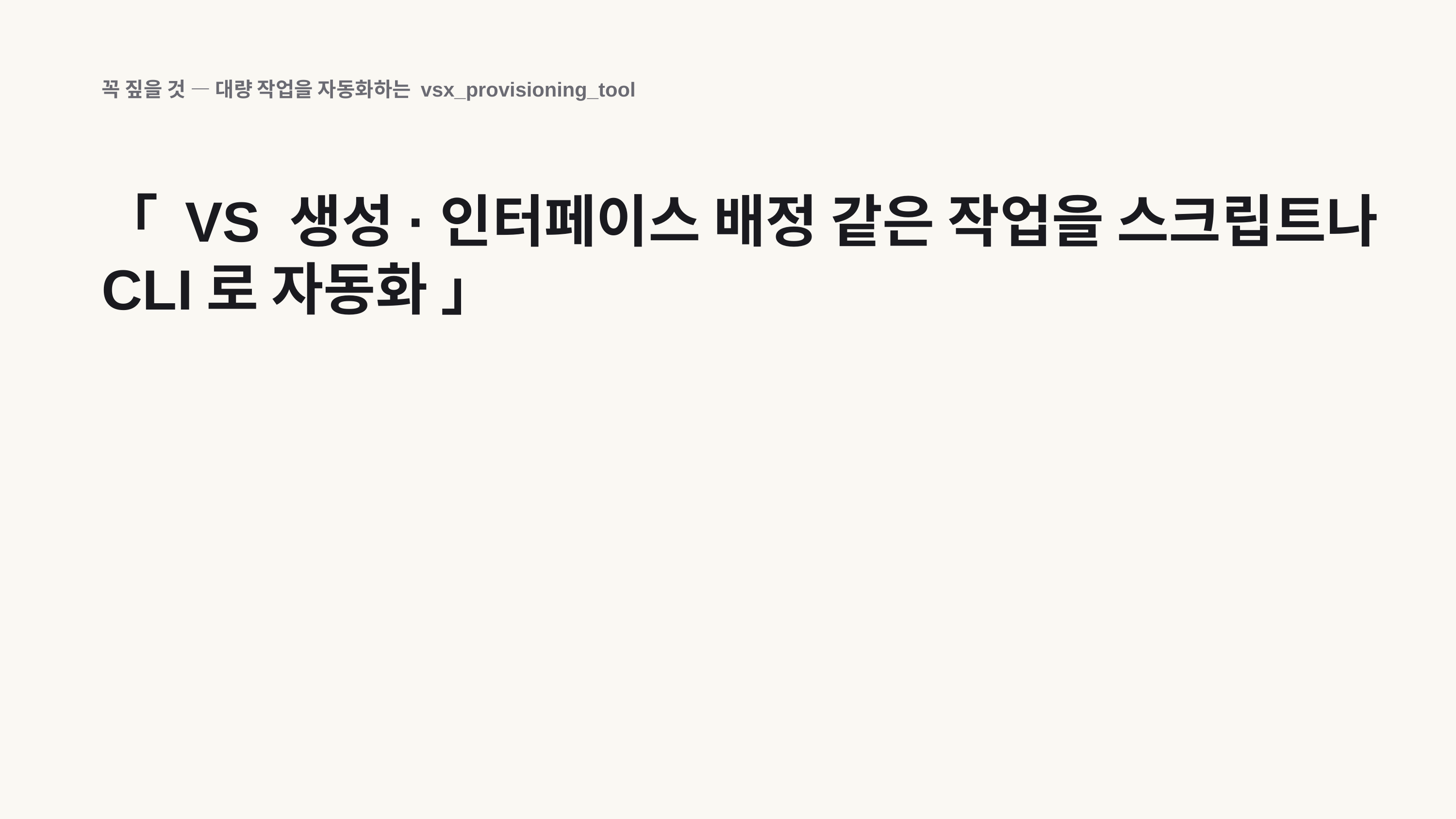

꼭 짚을 것 — 대량 작업을 자동화하는 vsx_provisioning_tool
「 VS 생성·인터페이스 배정 같은 작업을 스크립트나 CLI로 자동화 」